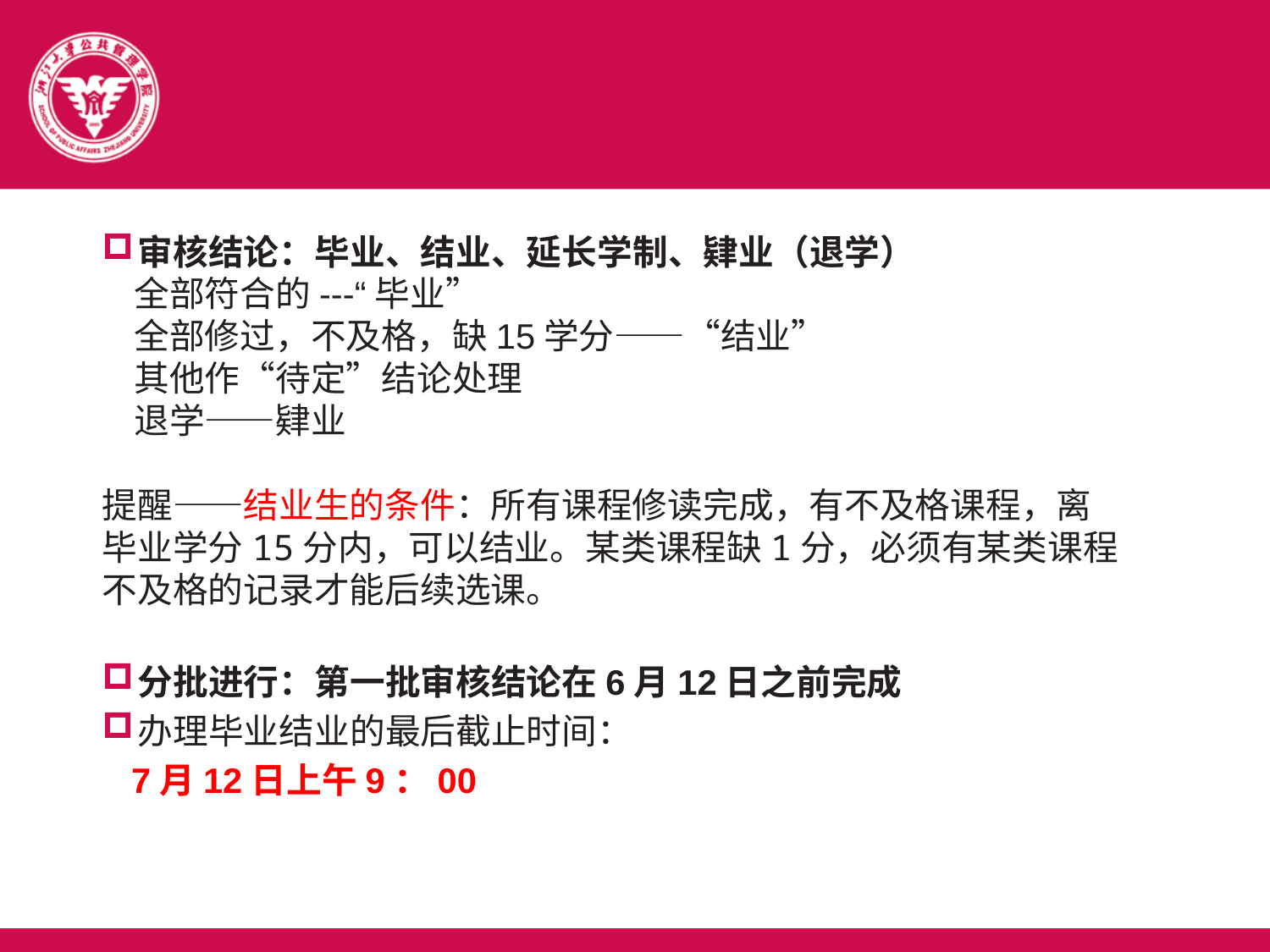

审核结论：毕业、结业、延长学制、肄业（退学）
   全部符合的---“毕业”
   全部修过，不及格，缺15学分——“结业”
   其他作“待定”结论处理
   退学——肄业

提醒——结业生的条件：所有课程修读完成，有不及格课程，离毕业学分15分内，可以结业。某类课程缺1分，必须有某类课程不及格的记录才能后续选课。

分批进行：第一批审核结论在6月12日之前完成
办理毕业结业的最后截止时间：
   7月12日上午9：00